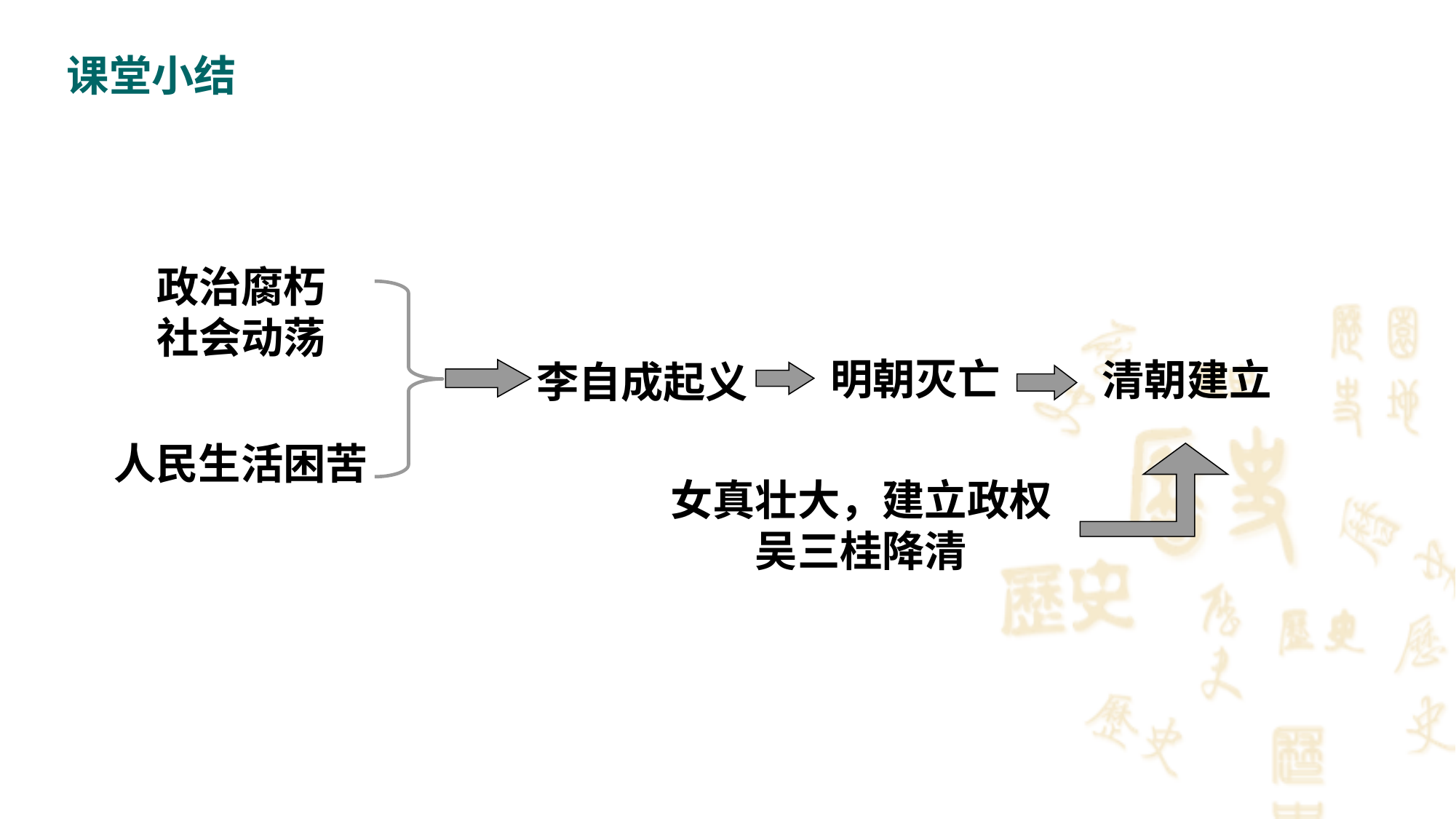

课堂小结
政治腐朽
社会动荡

明朝灭亡
清朝建立
李自成起义

人民生活困苦

女真壮大，建立政权
吴三桂降清